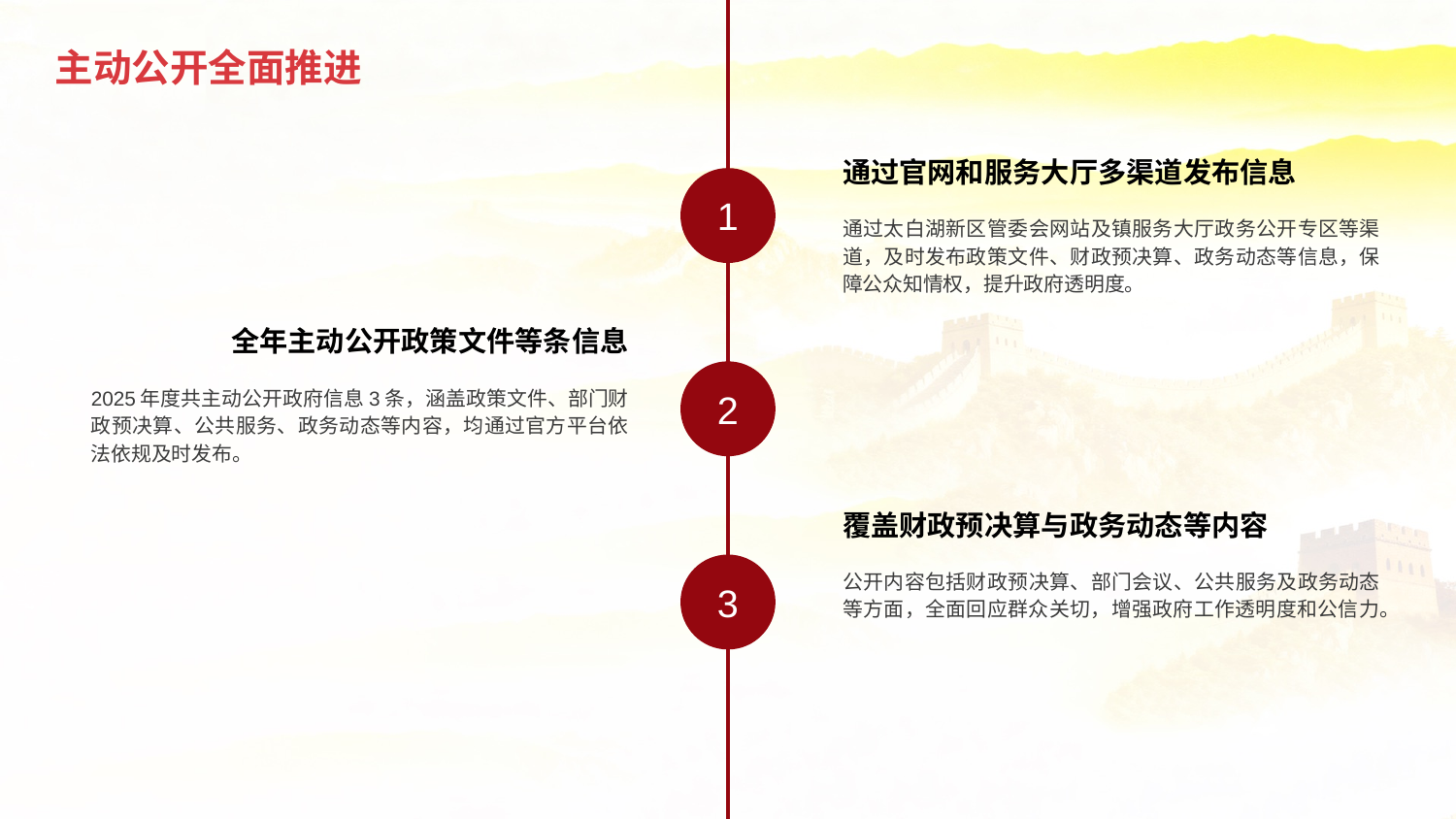

主动公开全面推进
通过官网和服务大厅多渠道发布信息

1
通过太白湖新区管委会网站及镇服务大厅政务公开专区等渠道，及时发布政策文件、财政预决算、政务动态等信息，保障公众知情权，提升政府透明度。

全年主动公开政策文件等条信息

2
2025年度共主动公开政府信息3条，涵盖政策文件、部门财政预决算、公共服务、政务动态等内容，均通过官方平台依法依规及时发布。

覆盖财政预决算与政务动态等内容
公开内容包括财政预决算、部门会议、公共服务及政务动态等方面，全面回应群众关切，增强政府工作透明度和公信力。

3